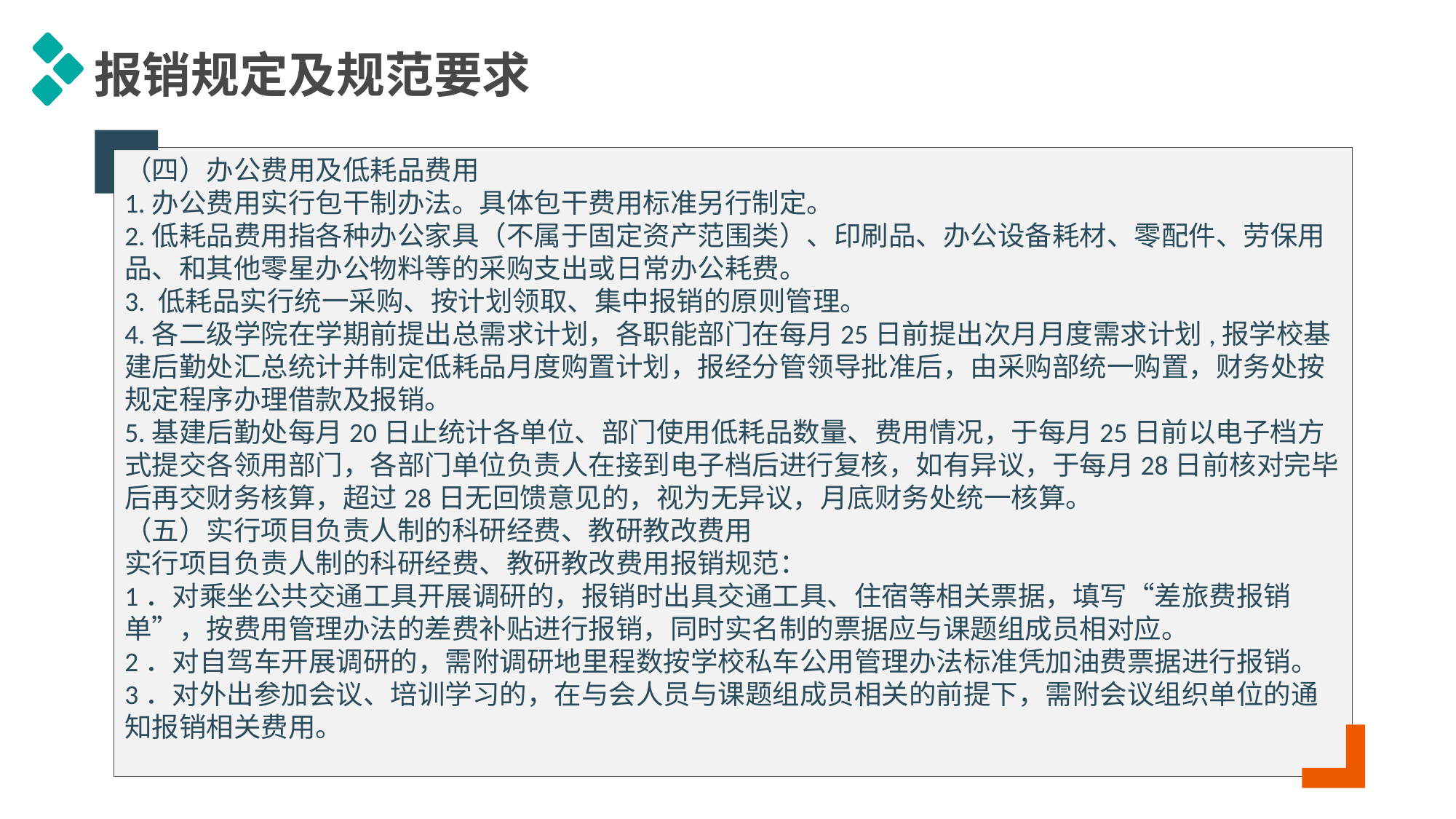

报销规定及规范要求

（四）办公费用及低耗品费用
1.办公费用实行包干制办法。具体包干费用标准另行制定。
2.低耗品费用指各种办公家具（不属于固定资产范围类）、印刷品、办公设备耗材、零配件、劳保用品、和其他零星办公物料等的采购支出或日常办公耗费。
3. 低耗品实行统一采购、按计划领取、集中报销的原则管理。
4.各二级学院在学期前提出总需求计划，各职能部门在每月25日前提出次月月度需求计划,报学校基建后勤处汇总统计并制定低耗品月度购置计划，报经分管领导批准后，由采购部统一购置，财务处按规定程序办理借款及报销。
5.基建后勤处每月20日止统计各单位、部门使用低耗品数量、费用情况，于每月25日前以电子档方式提交各领用部门，各部门单位负责人在接到电子档后进行复核，如有异议，于每月28日前核对完毕后再交财务核算，超过28日无回馈意见的，视为无异议，月底财务处统一核算。
（五）实行项目负责人制的科研经费、教研教改费用
实行项目负责人制的科研经费、教研教改费用报销规范：
1．对乘坐公共交通工具开展调研的，报销时出具交通工具、住宿等相关票据，填写“差旅费报销单”，按费用管理办法的差费补贴进行报销，同时实名制的票据应与课题组成员相对应。
2．对自驾车开展调研的，需附调研地里程数按学校私车公用管理办法标准凭加油费票据进行报销。
3．对外出参加会议、培训学习的，在与会人员与课题组成员相关的前提下，需附会议组织单位的通知报销相关费用。